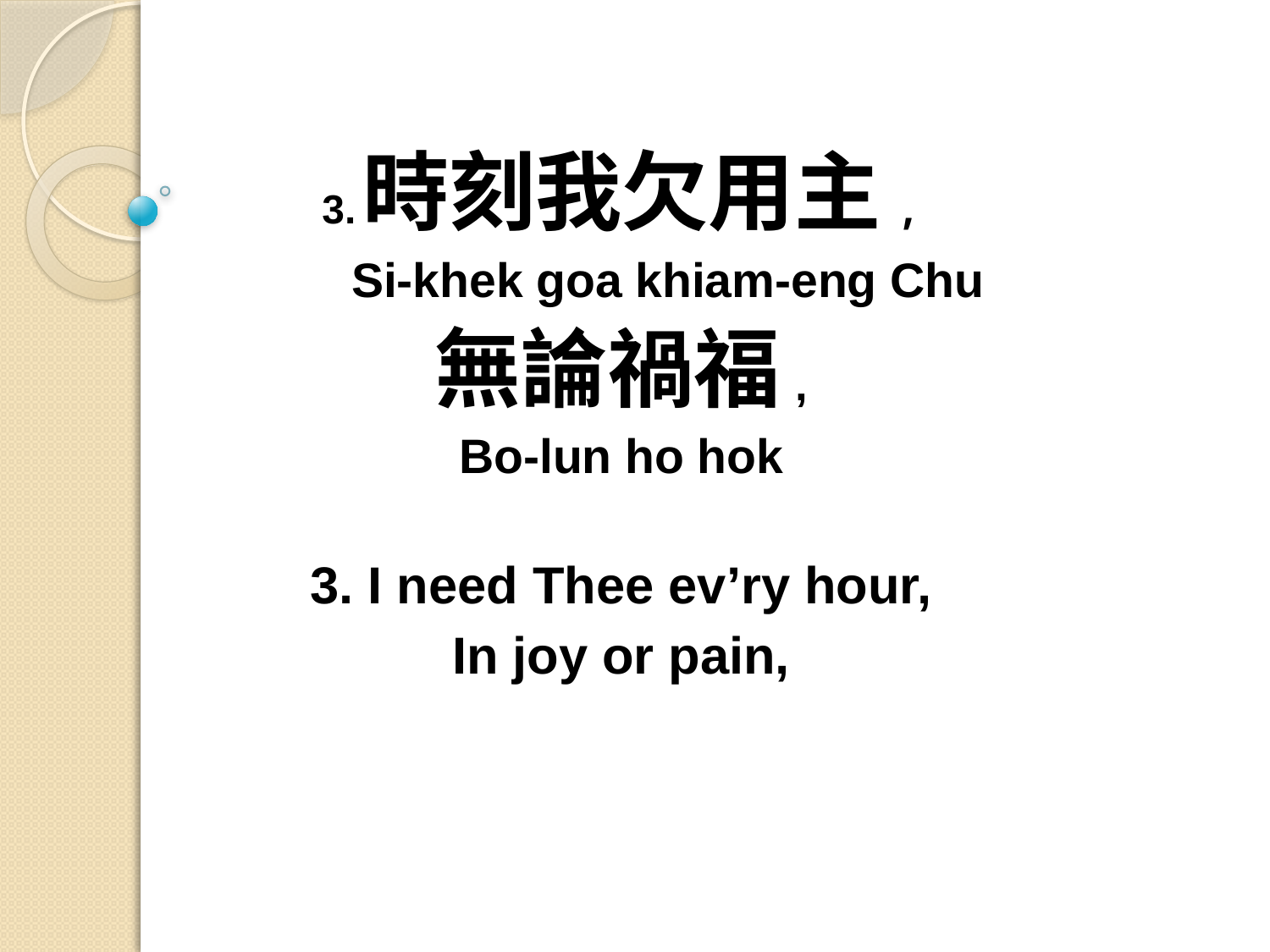

3.時刻我欠用主,
       Si-khek goa khiam-eng Chu
無論禍福,
Bo-lun ho hok

3. I need Thee ev’ry hour,
In joy or pain,